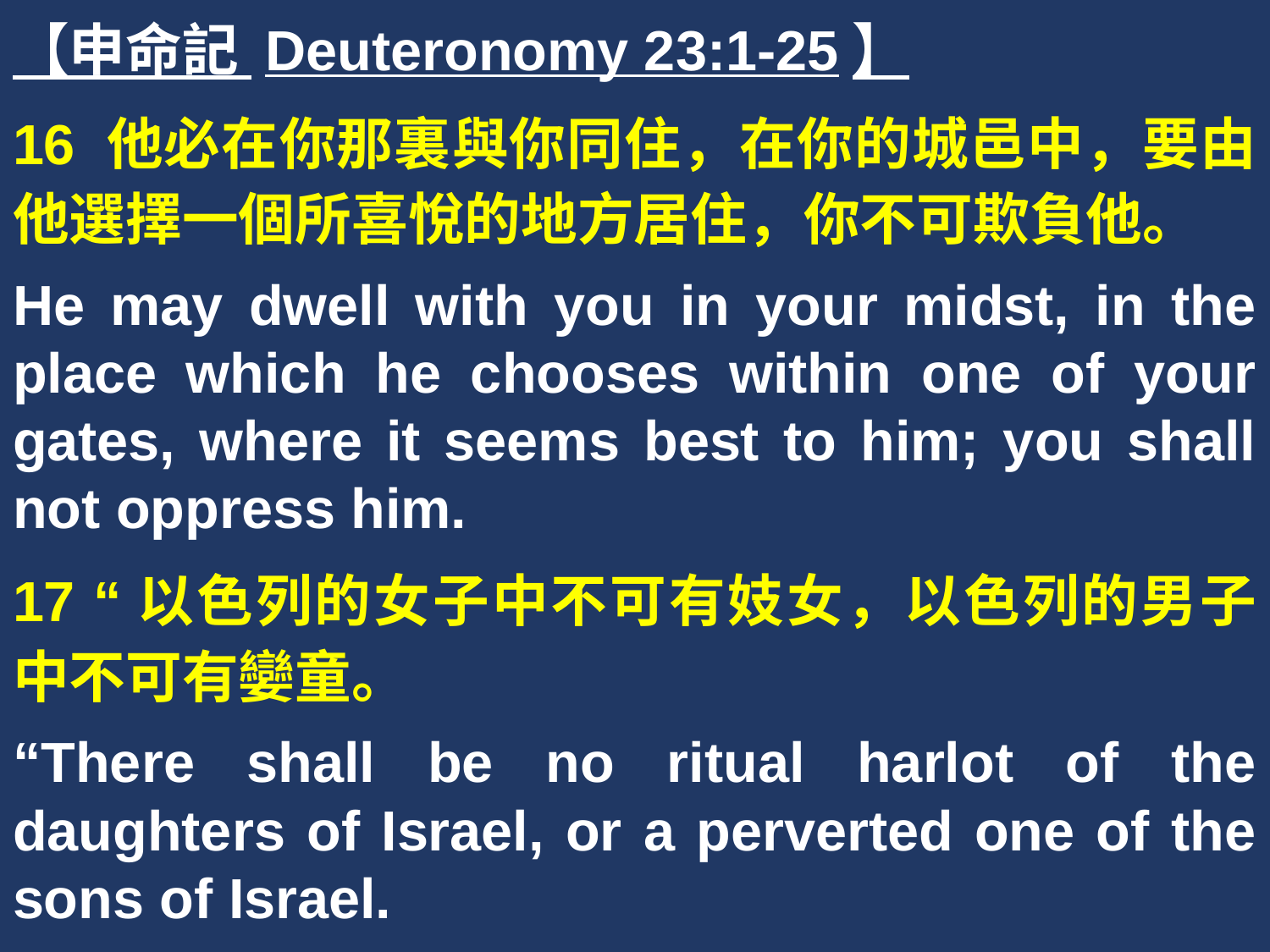

【申命記 Deuteronomy 23:1-25】
16 他必在你那裏與你同住，在你的城邑中，要由他選擇一個所喜悅的地方居住，你不可欺負他。
He may dwell with you in your midst, in the place which he chooses within one of your gates, where it seems best to him; you shall not oppress him.
17 “以色列的女子中不可有妓女，以色列的男子中不可有孌童。
“There shall be no ritual harlot of the daughters of Israel, or a perverted one of the sons of Israel.